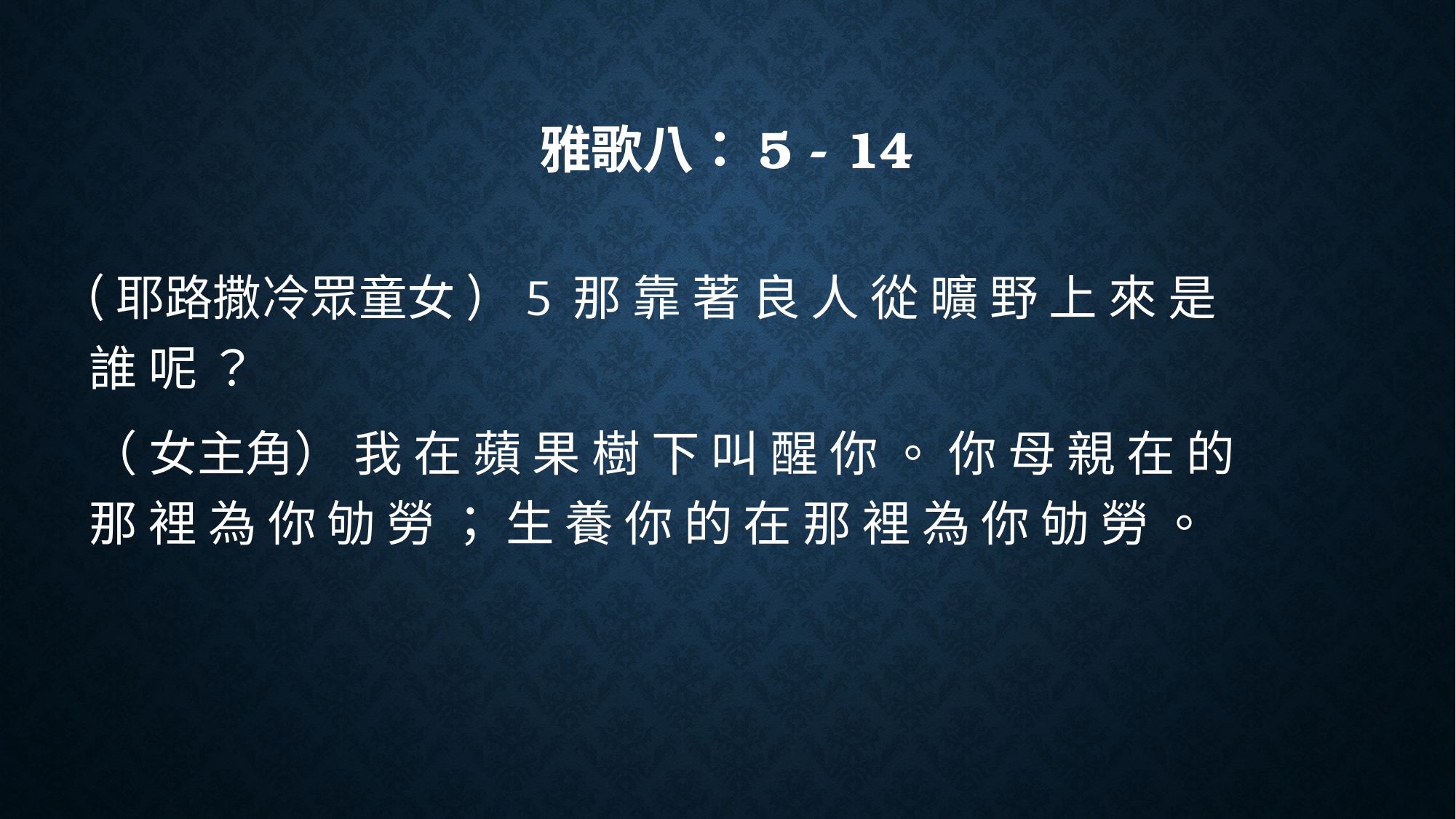

# 雅歌八：5 - 14
(耶路撒冷眾童女)	5 那 靠 著 良 人 從 曠 野 上 來 是 誰 呢 ？
（ 女主角） 我 在 蘋 果 樹 下 叫 醒 你 。 你 母 親 在 的 那 裡 為 你 劬 勞 ； 生 養 你 的 在 那 裡 為 你 劬 勞 。